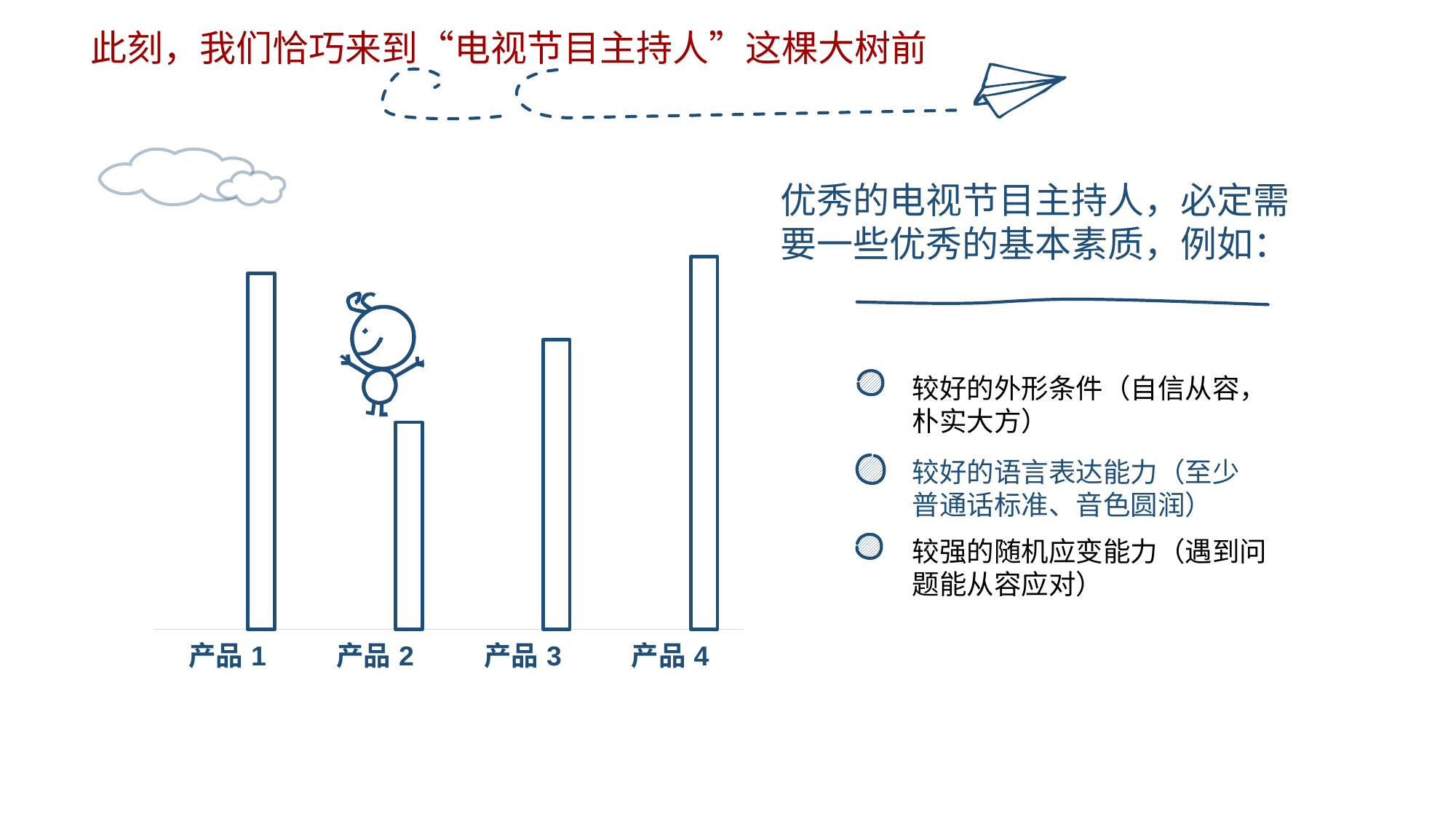

此刻，我们恰巧来到“电视节目主持人”这棵大树前

优秀的电视节目主持人，必定需要一些优秀的基本素质，例如：

### Chart

| Category | 列1 | 列2 | 系列 1 |
|---|---|---|---|
| 产品1 | None | None | 4.3 |
| 产品2 | None | None | 2.5 |
| 产品3 | None | None | 3.5 |
| 产品4 | None | None | 4.5 |

较好的外形条件（自信从容，朴实大方）

较好的语言表达能力（至少普通话标准、音色圆润）

较强的随机应变能力（遇到问题能从容应对）